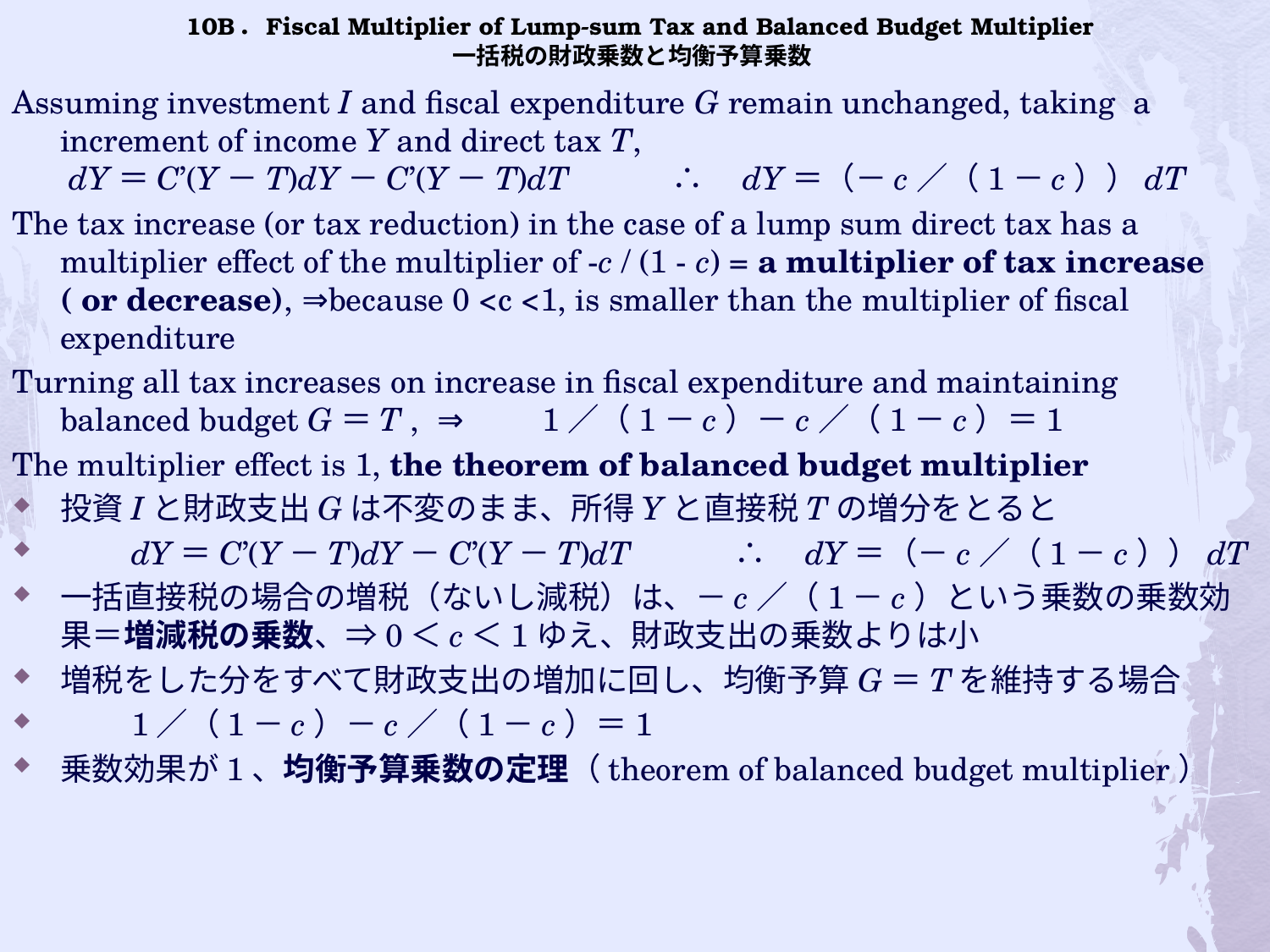

# 10B．Fiscal Multiplier of Lump-sum Tax and Balanced Budget Multiplier 一括税の財政乗数と均衡予算乗数
Assuming investment I and fiscal expenditure G remain unchanged, taking  a increment of income Y and direct tax T,
 dY＝C’(Y－T)dY－C’(Y－T)dT　　　∴　dY＝（－c／（1－c））dT
The tax increase (or tax reduction) in the case of a lump sum direct tax has a multiplier effect of the multiplier of -c / (1 - c) = a multiplier of tax increase ( or decrease), ⇒because 0 <c <1, is smaller than the multiplier of fiscal expenditure
Turning all tax increases on increase in fiscal expenditure and maintaining balanced budget G＝T ,  ⇒　　1／（1－c）－c／（1－c）＝1
The multiplier effect is 1, the theorem of balanced budget multiplier
投資Iと財政支出Gは不変のまま、所得Yと直接税Tの増分をとると
　　dY＝C’(Y－T)dY－C’(Y－T)dT　　　∴　dY＝（－c／（1－c））dT
一括直接税の場合の増税（ないし減税）は、－c／（1－c）という乗数の乗数効果＝増減税の乗数、⇒0＜c＜1ゆえ、財政支出の乗数よりは小
増税をした分をすべて財政支出の増加に回し、均衡予算G＝Tを維持する場合
　　1／（1－c）－c／（1－c）＝1
乗数効果が1、均衡予算乗数の定理（theorem of balanced budget multiplier）